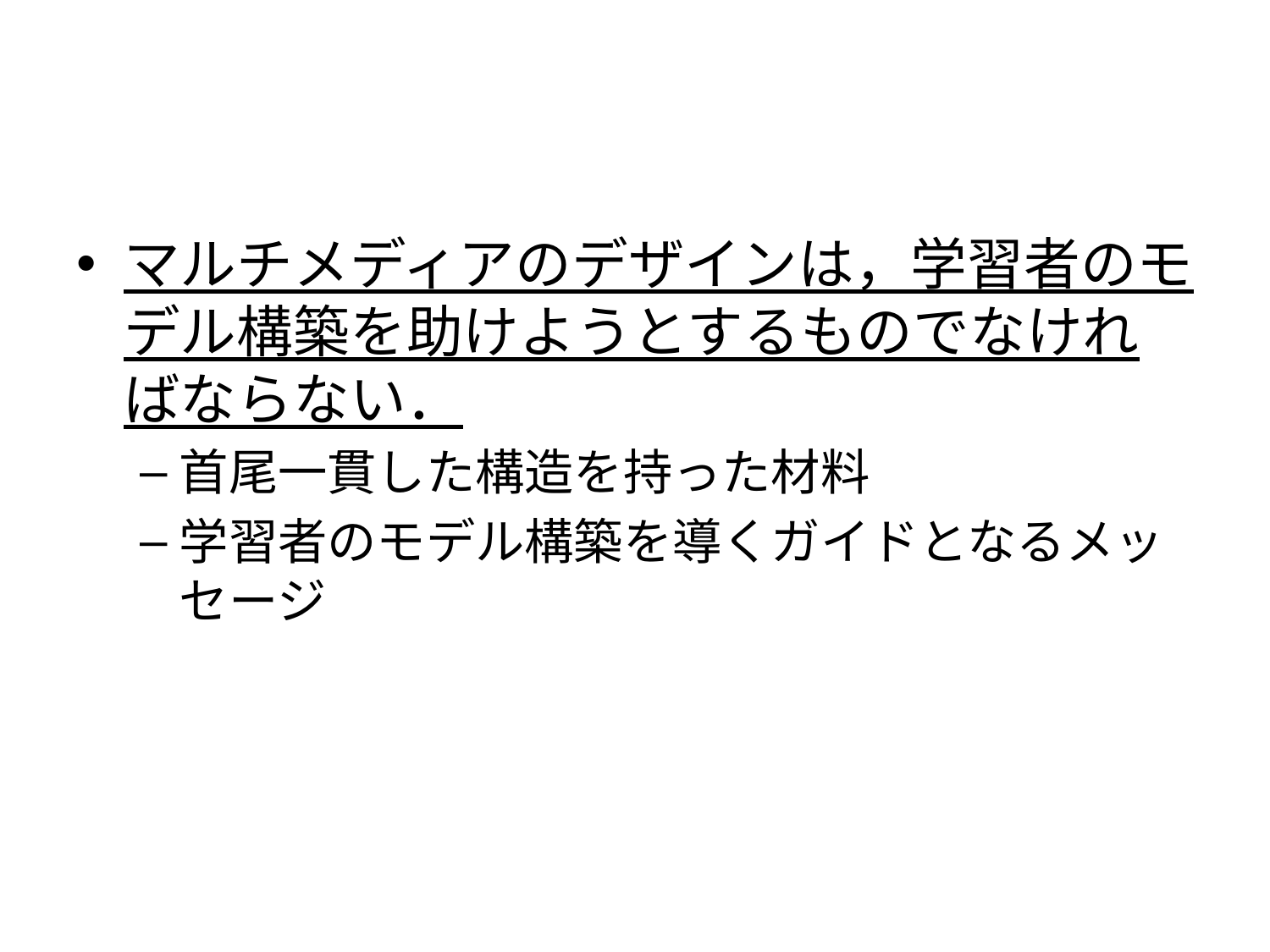

#
マルチメディアのデザインは，学習者のモデル構築を助けようとするものでなければならない．
首尾一貫した構造を持った材料
学習者のモデル構築を導くガイドとなるメッセージ